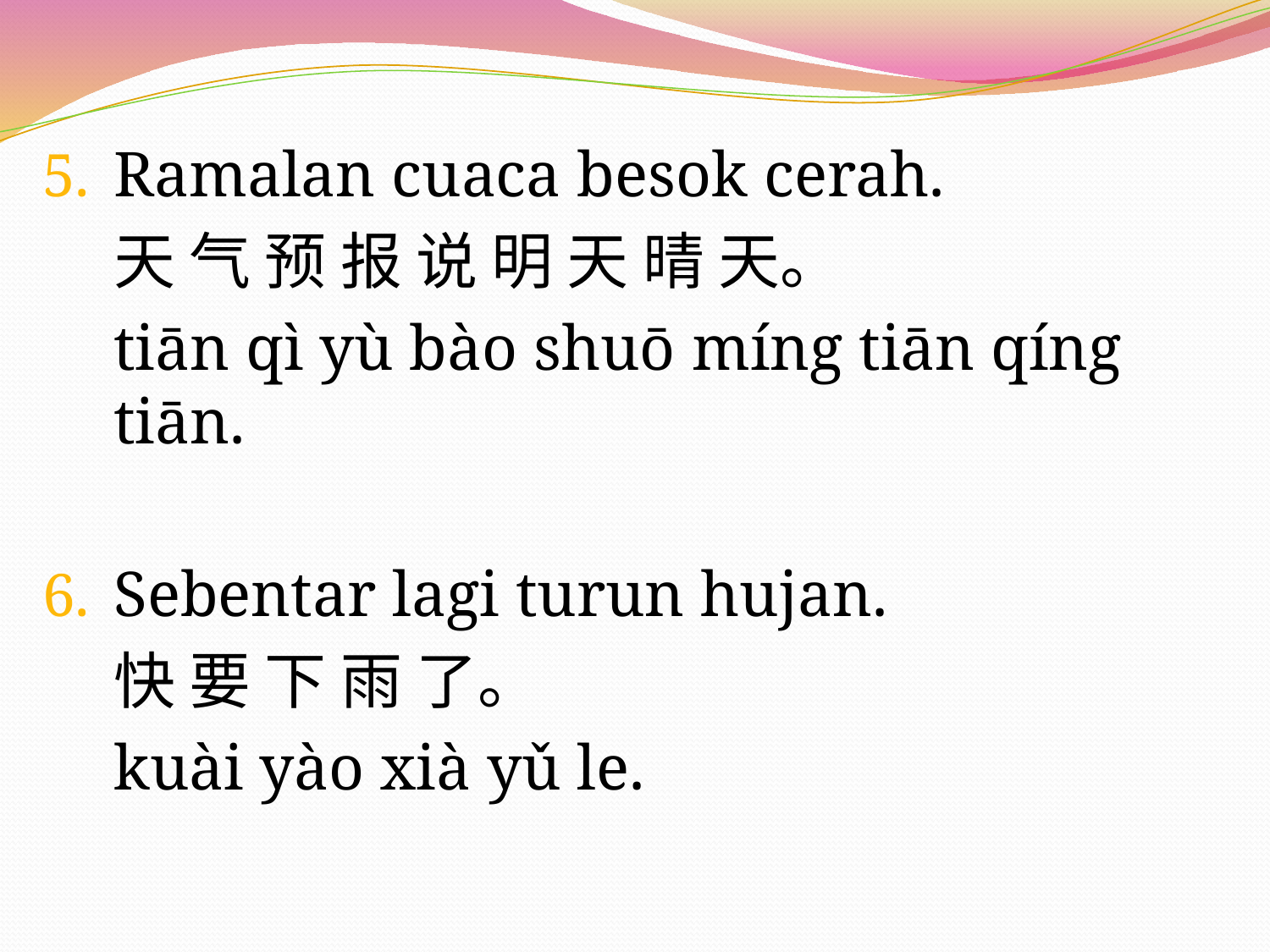

Ramalan cuaca besok cerah.
	天 气 预 报 说 明 天 晴 天。
	tiān qì yù bào shuō míng tiān qíng tiān.

Sebentar lagi turun hujan.
	快 要 下 雨 了。
	kuài yào xià yǔ le.